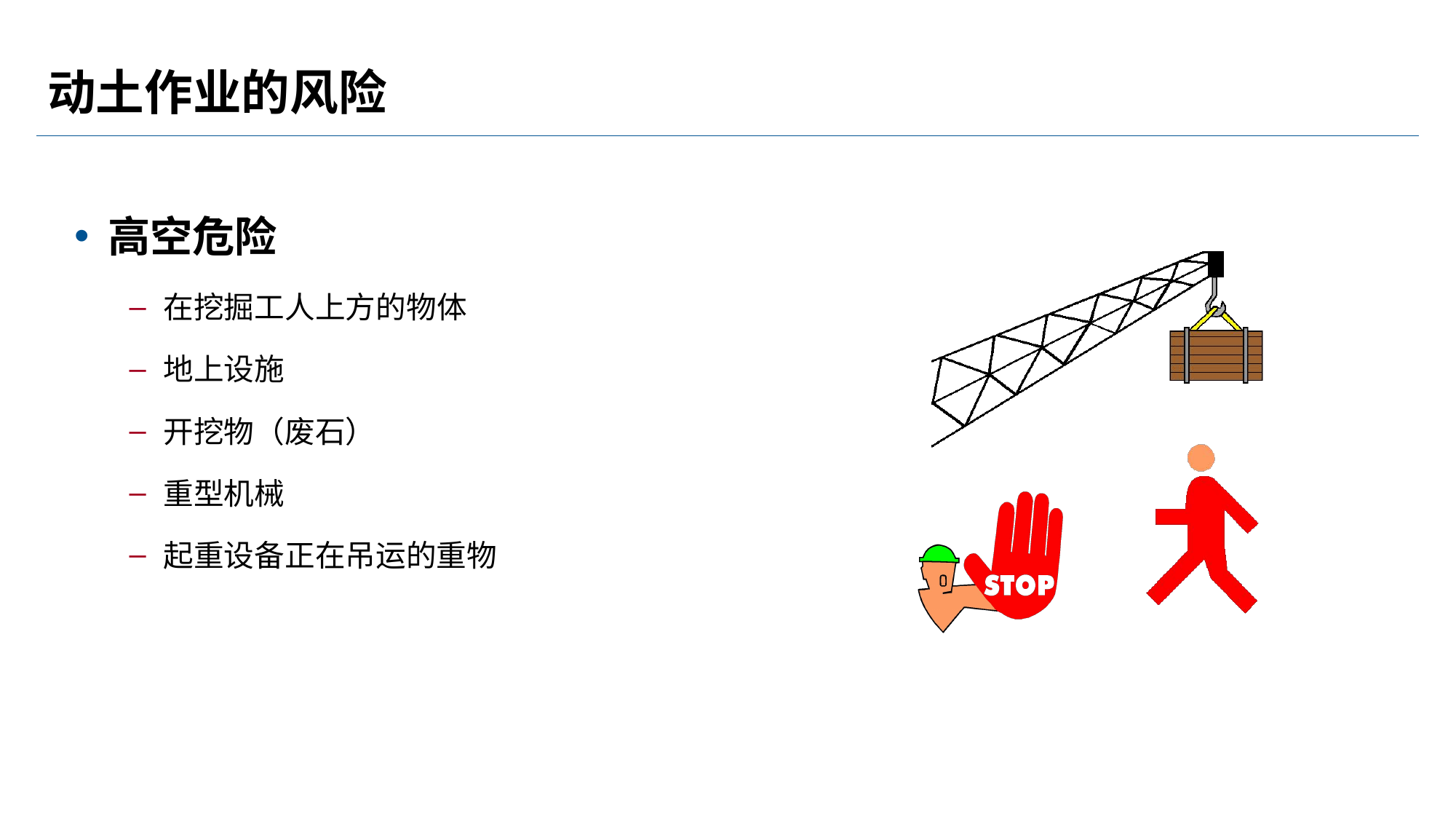

# 动土作业的风险
高空危险
在挖掘工人上方的物体
地上设施
开挖物（废石）
重型机械
起重设备正在吊运的重物

57